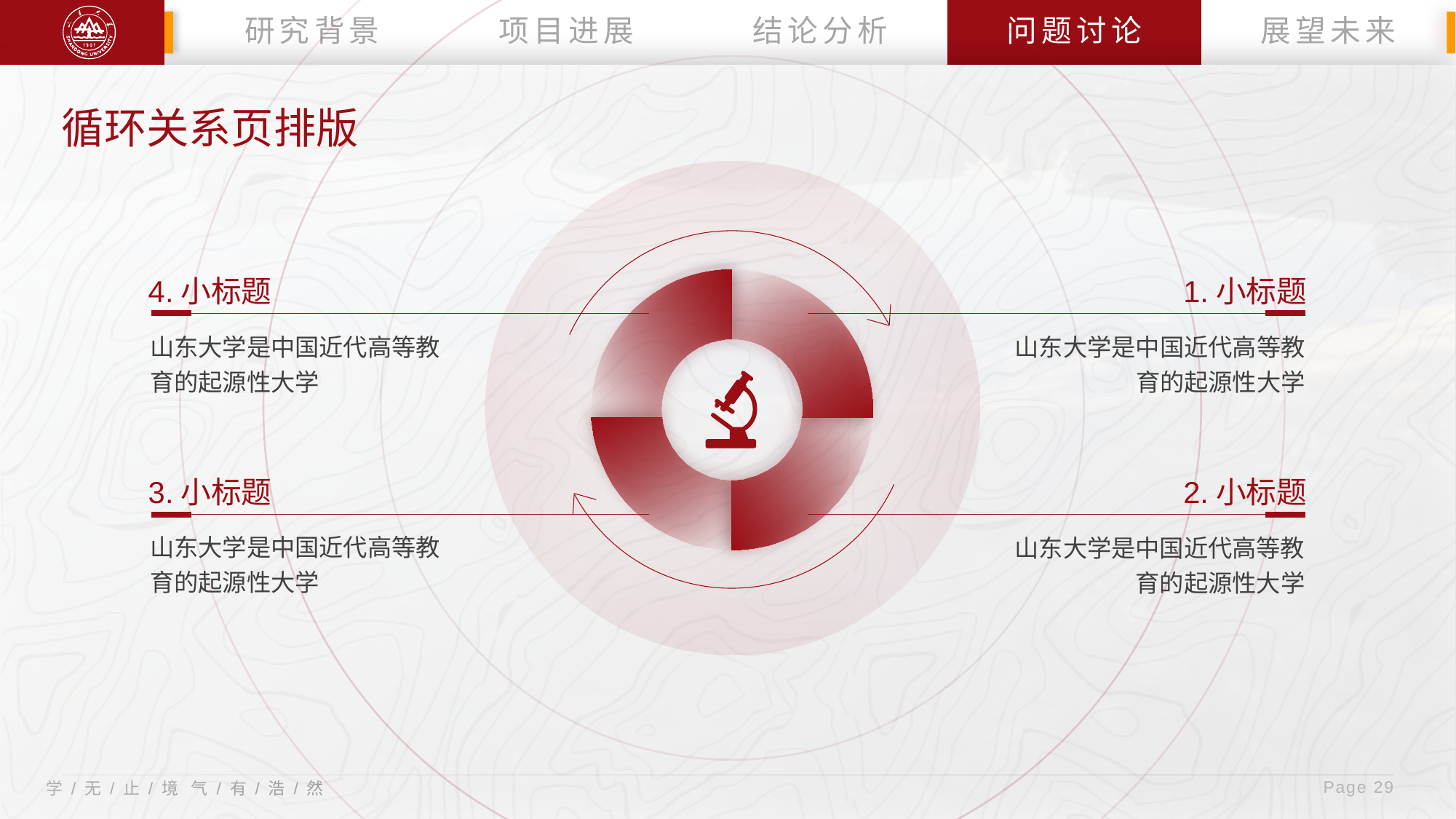

研究背景
项目进展
结论分析
问题讨论
展望未来

循环关系页排版

4.小标题
1.小标题

山东大学是中国近代高等教育的起源性大学
山东大学是中国近代高等教育的起源性大学

3.小标题
2.小标题
山东大学是中国近代高等教育的起源性大学
山东大学是中国近代高等教育的起源性大学
  Page 29